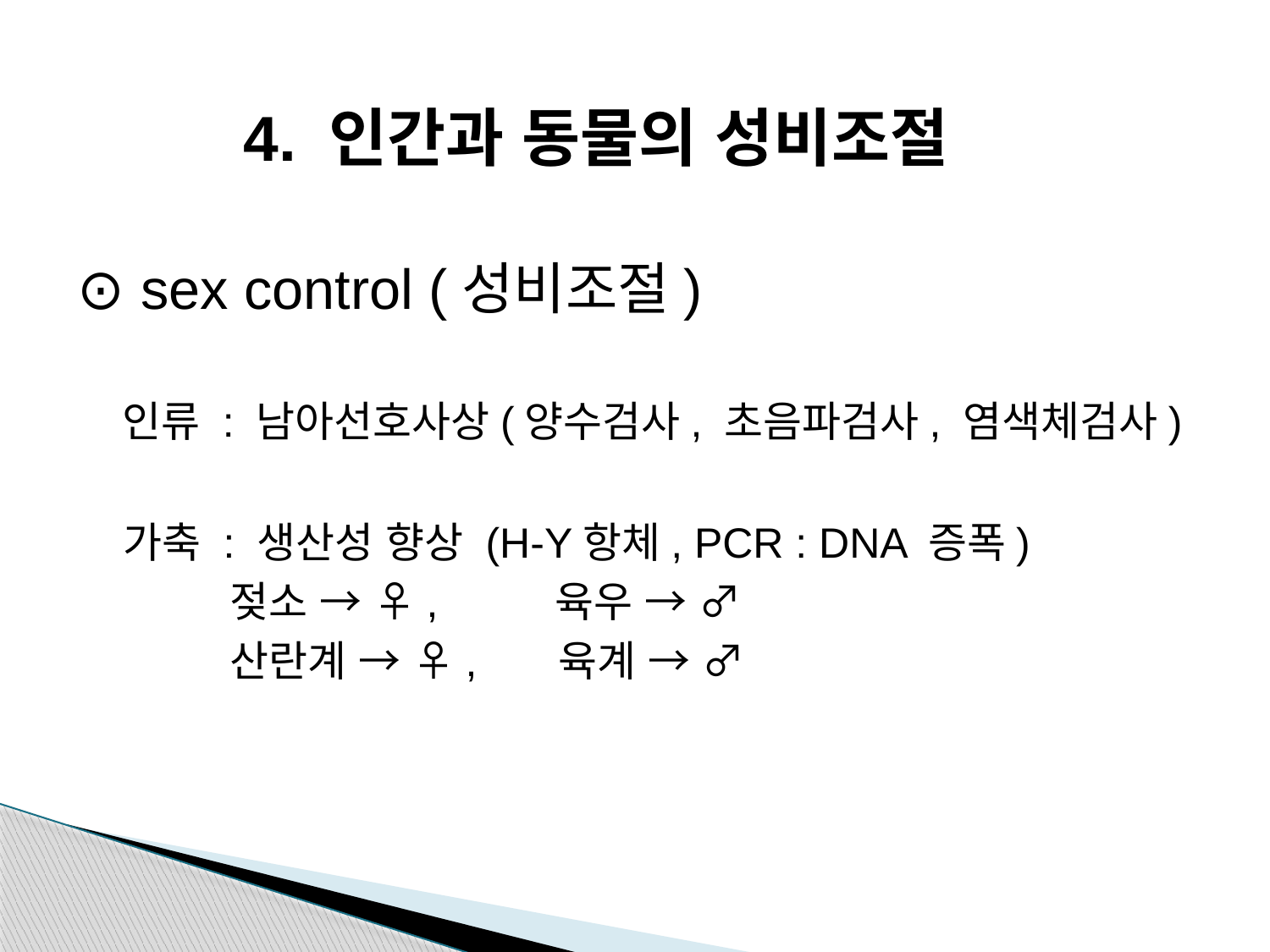

4. 인간과 동물의 성비조절
⊙ sex control (성비조절)

  인류 : 남아선호사상(양수검사, 초음파검사, 염색체검사)

   가축 : 생산성 향상 (H-Y항체, PCR : DNA 증폭)
            젖소 → ♀,         육우 → ♂
            산란계 → ♀,      육계 → ♂